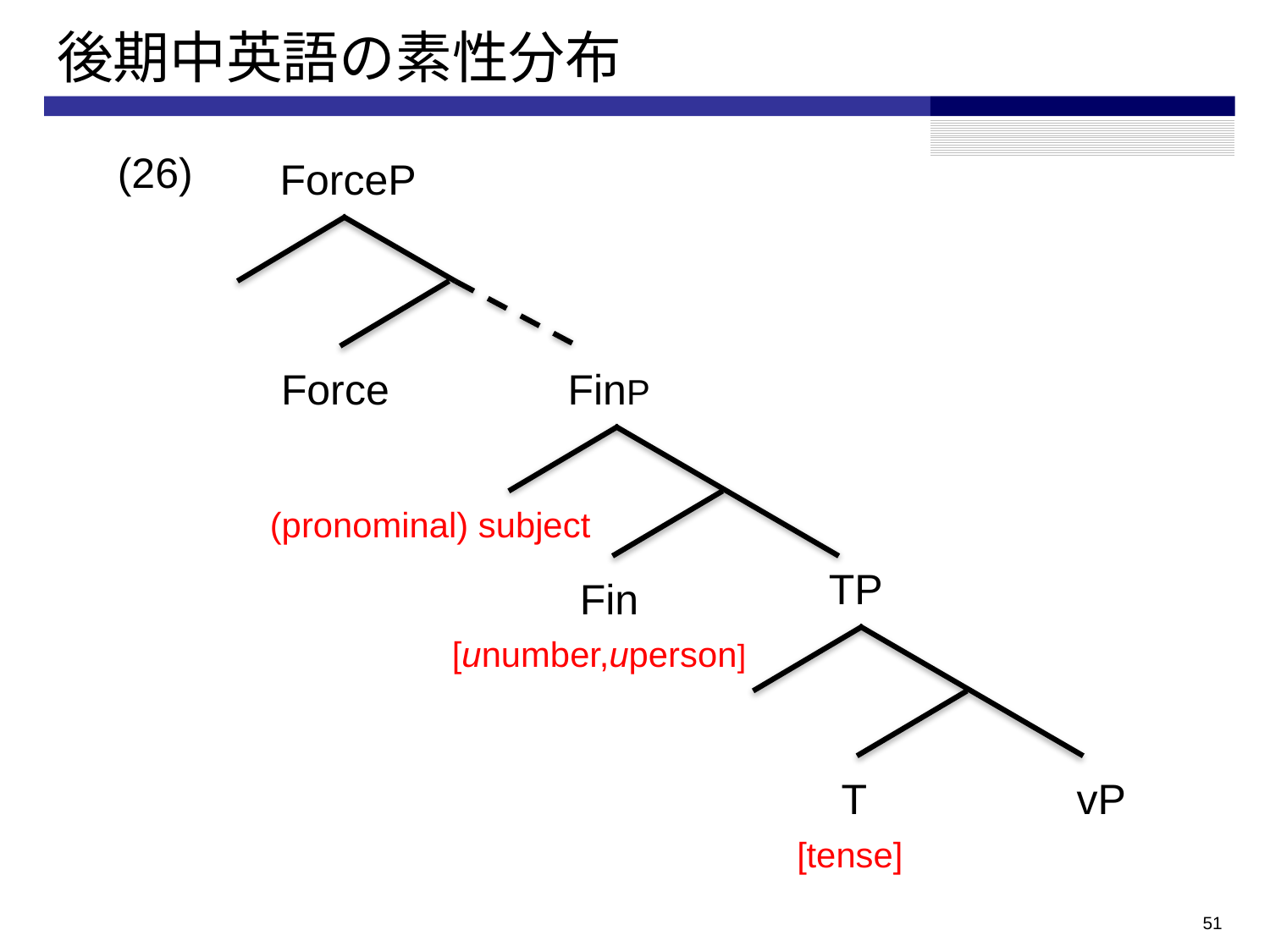

# 後期中英語の素性分布
(26)
ForceP
Force
  FinP
(pronominal) subject
TP
   Fin
[unumber,uperson]
    T
   vP
[tense]
51